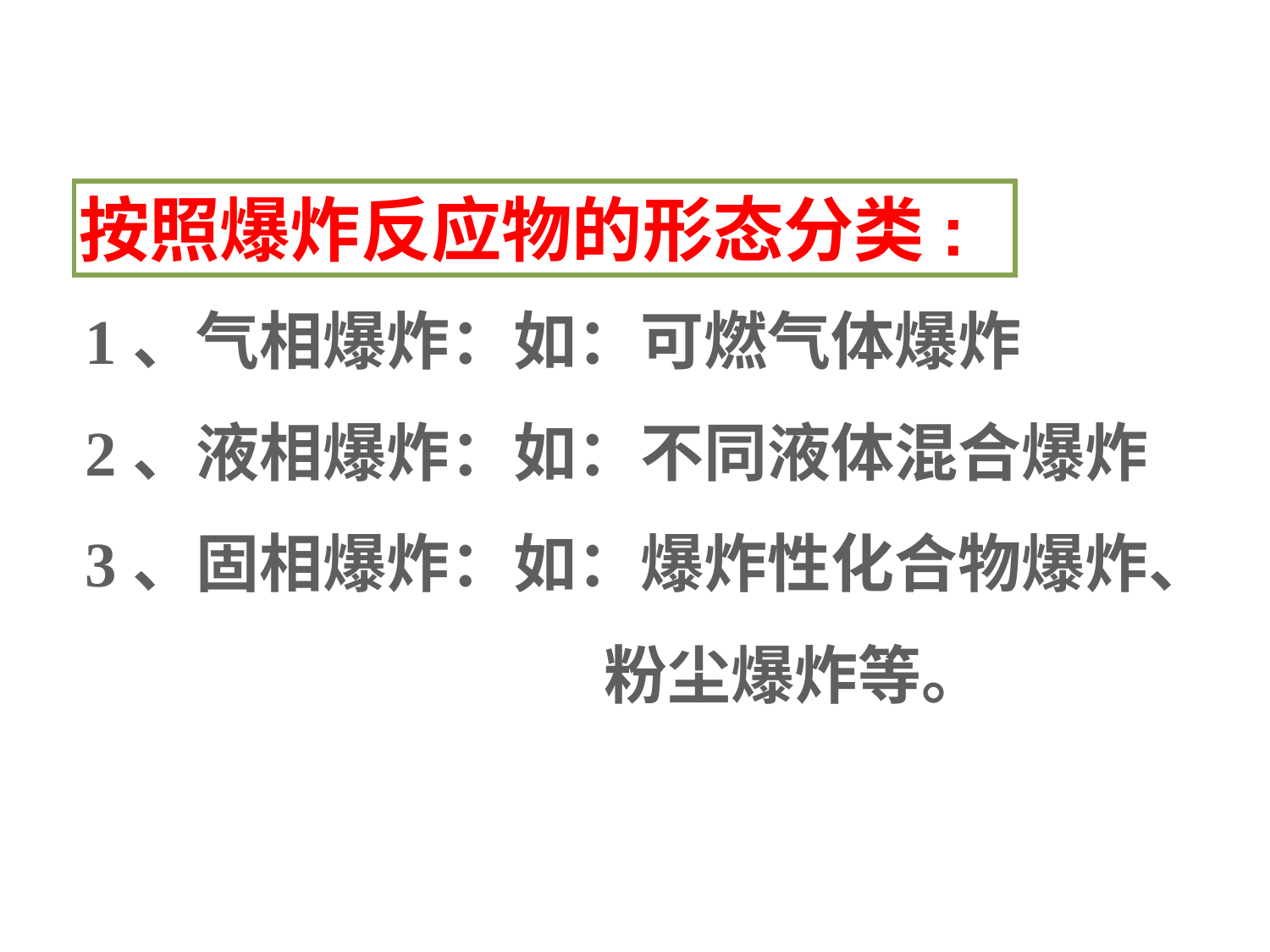

按照爆炸反应物的形态分类:
1、气相爆炸：如：可燃气体爆炸
2、液相爆炸：如：不同液体混合爆炸
3、固相爆炸：如：爆炸性化合物爆炸、
                                   粉尘爆炸等。